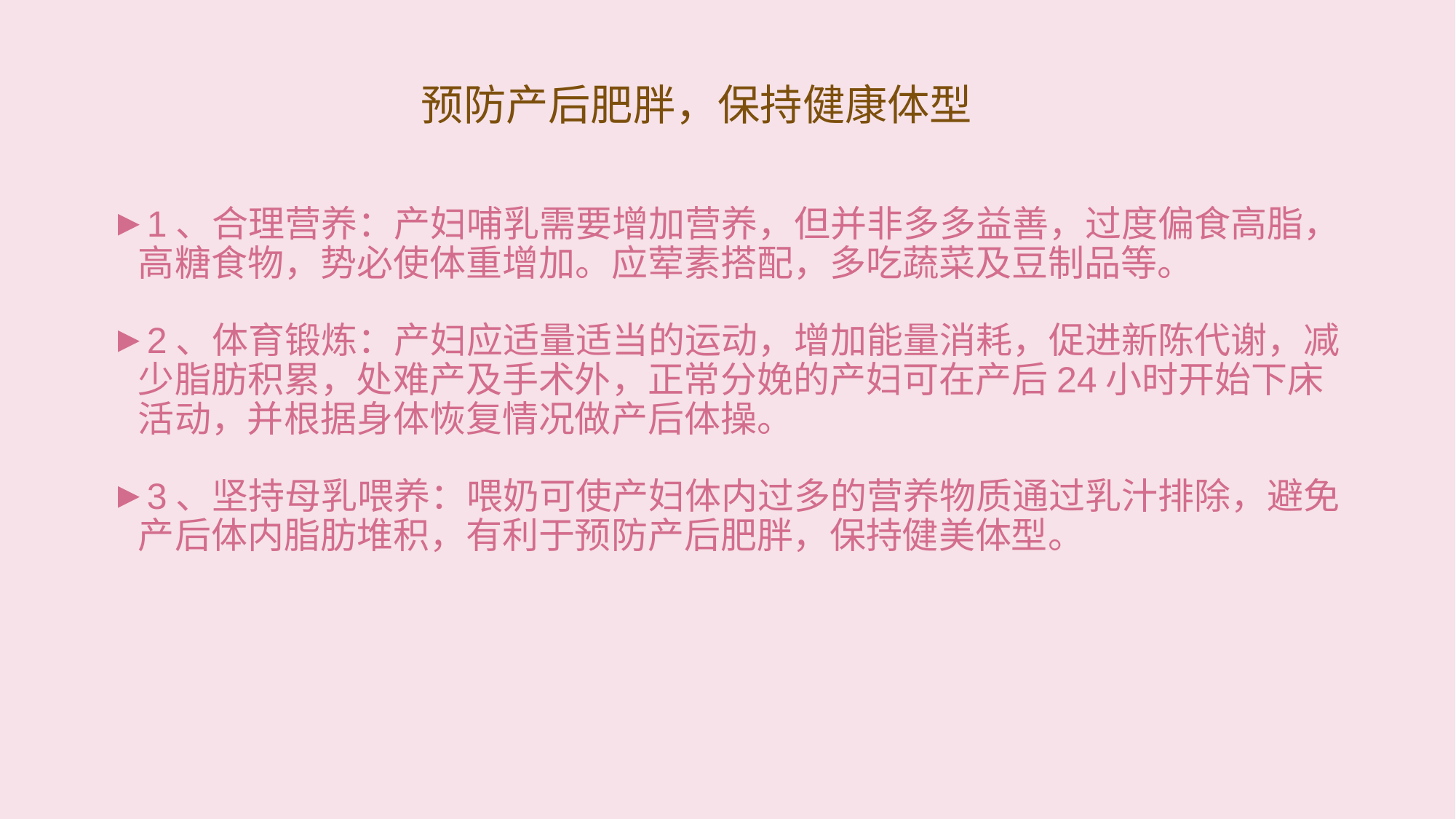

# 预防产后肥胖，保持健康体型
1、合理营养：产妇哺乳需要增加营养，但并非多多益善，过度偏食高脂，高糖食物，势必使体重增加。应荤素搭配，多吃蔬菜及豆制品等。
2、体育锻炼：产妇应适量适当的运动，增加能量消耗，促进新陈代谢，减少脂肪积累，处难产及手术外，正常分娩的产妇可在产后24小时开始下床活动，并根据身体恢复情况做产后体操。
3、坚持母乳喂养：喂奶可使产妇体内过多的营养物质通过乳汁排除，避免产后体内脂肪堆积，有利于预防产后肥胖，保持健美体型。